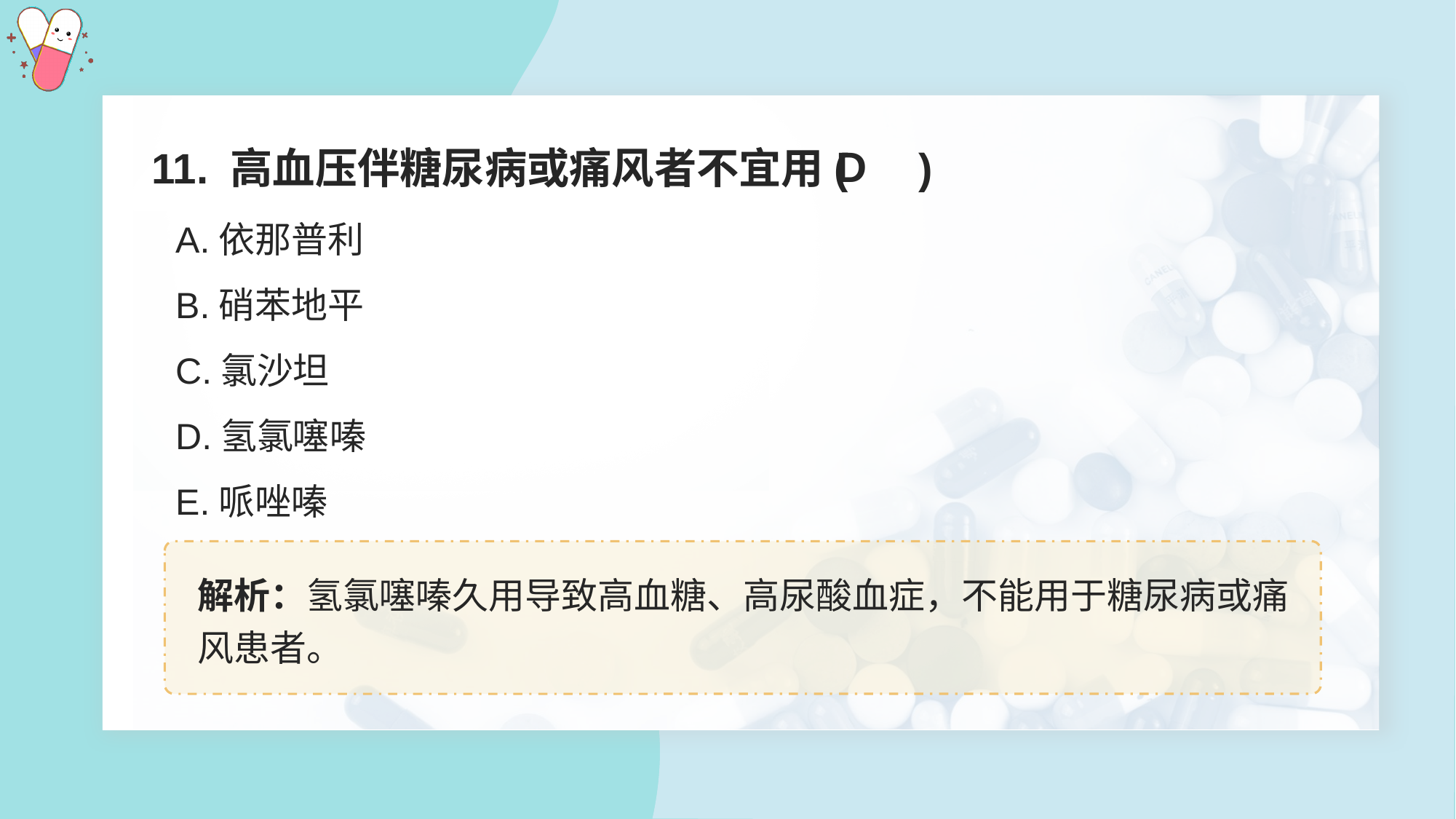

11. 高血压伴糖尿病或痛风者不宜用(      )
D
A.依那普利
B.硝苯地平
C.氯沙坦
D.氢氯噻嗪
E.哌唑嗪

解析：氢氯噻嗪久用导致高血糖、高尿酸血症，不能用于糖尿病或痛风患者。